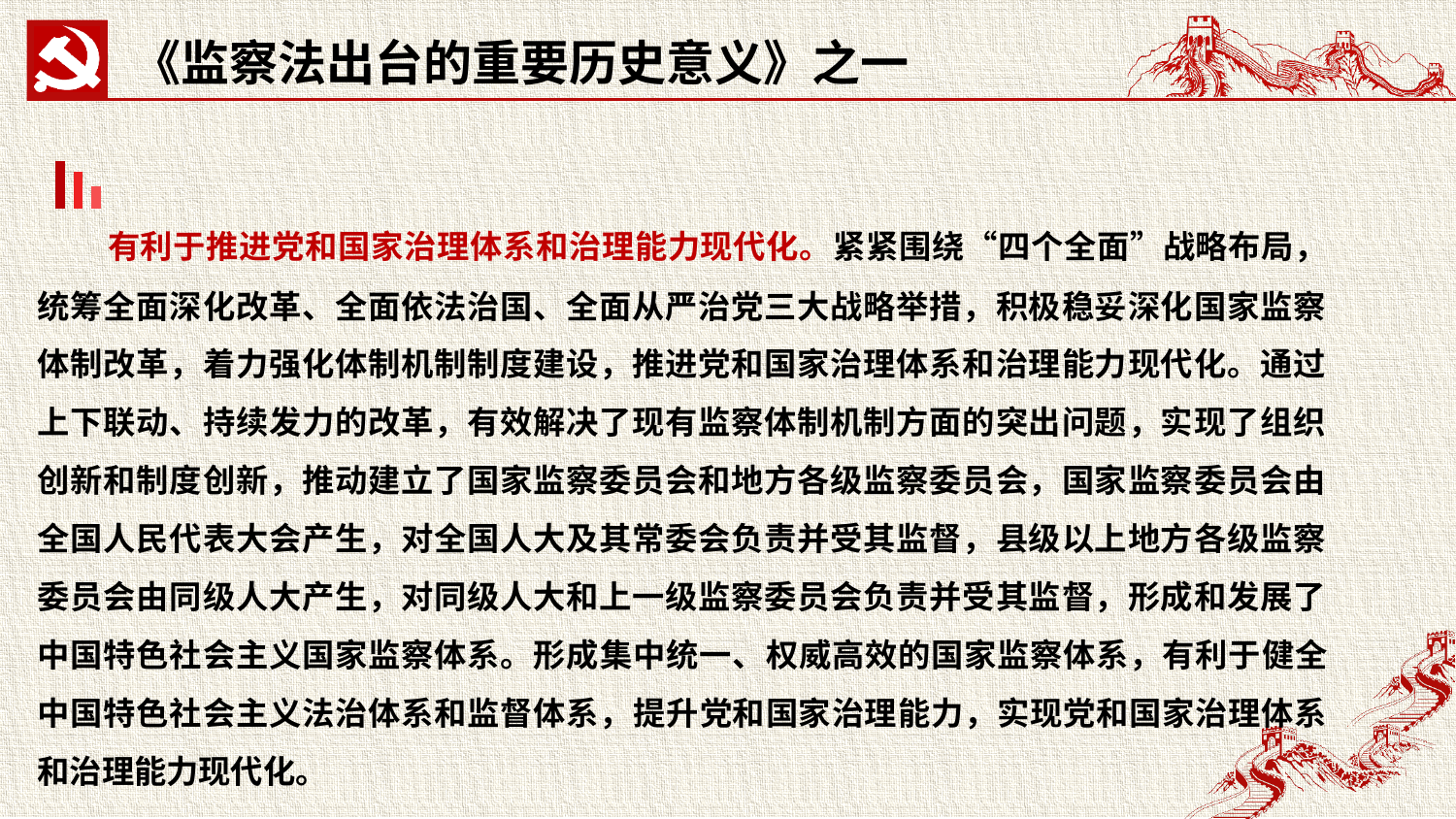

《监察法出台的重要历史意义》之一
      有利于推进党和国家治理体系和治理能力现代化。紧紧围绕“四个全面”战略布局，统筹全面深化改革、全面依法治国、全面从严治党三大战略举措，积极稳妥深化国家监察体制改革，着力强化体制机制制度建设，推进党和国家治理体系和治理能力现代化。通过上下联动、持续发力的改革，有效解决了现有监察体制机制方面的突出问题，实现了组织创新和制度创新，推动建立了国家监察委员会和地方各级监察委员会，国家监察委员会由全国人民代表大会产生，对全国人大及其常委会负责并受其监督，县级以上地方各级监察委员会由同级人大产生，对同级人大和上一级监察委员会负责并受其监督，形成和发展了中国特色社会主义国家监察体系。形成集中统一、权威高效的国家监察体系，有利于健全中国特色社会主义法治体系和监督体系，提升党和国家治理能力，实现党和国家治理体系和治理能力现代化。